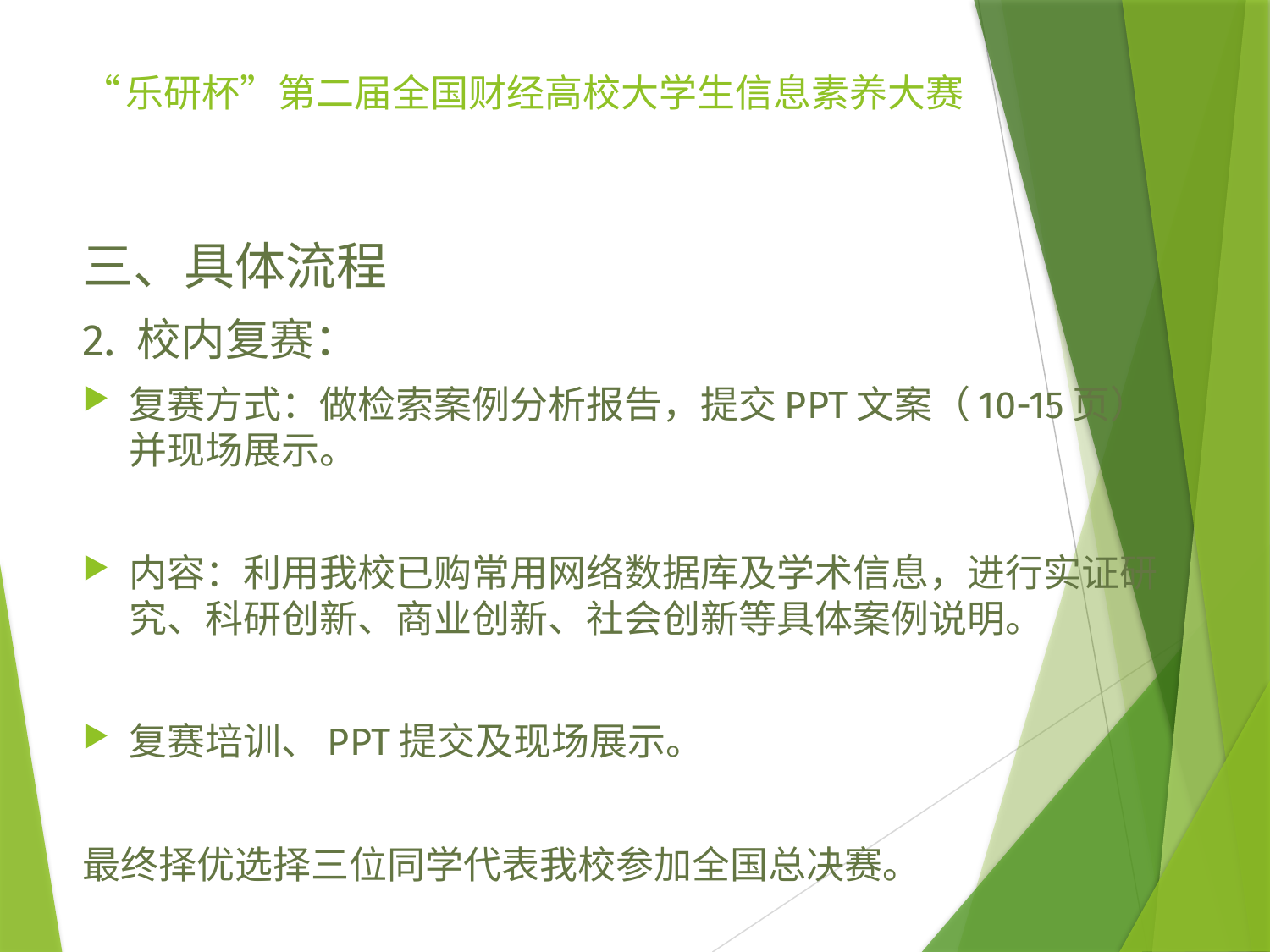

# “乐研杯”第二届全国财经高校大学生信息素养大赛
三、具体流程
2. 校内复赛：
复赛方式：做检索案例分析报告，提交PPT文案（10-15页）并现场展示。

内容：利用我校已购常用网络数据库及学术信息，进行实证研究、科研创新、商业创新、社会创新等具体案例说明。

复赛培训、PPT提交及现场展示。

最终择优选择三位同学代表我校参加全国总决赛。